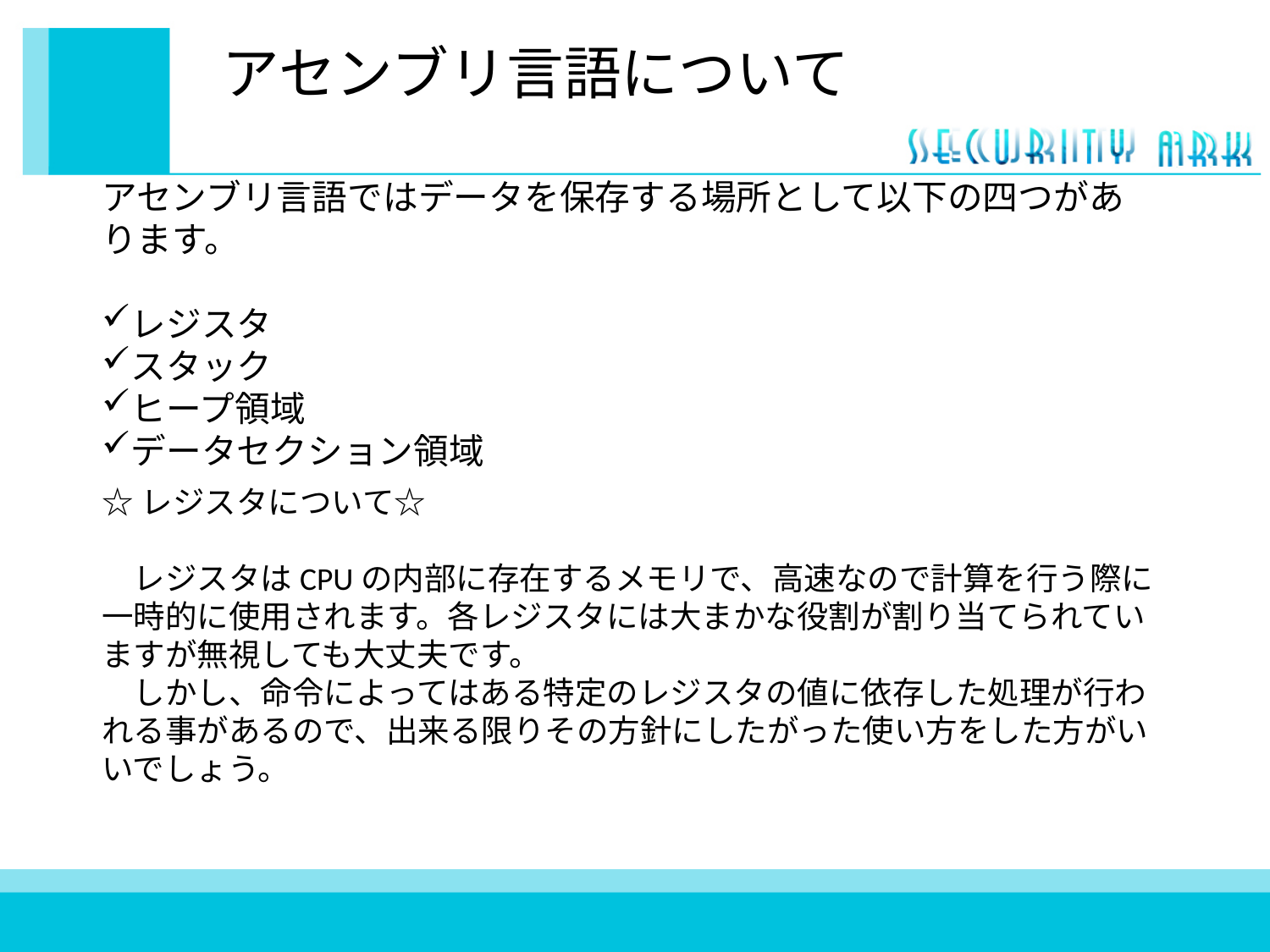

# アセンブリ言語について
アセンブリ言語ではデータを保存する場所として以下の四つがあります。

レジスタ
スタック
ヒープ領域
データセクション領域
☆レジスタについて☆

　レジスタはCPUの内部に存在するメモリで、高速なので計算を行う際に一時的に使用されます。各レジスタには大まかな役割が割り当てられていますが無視しても大丈夫です。
　しかし、命令によってはある特定のレジスタの値に依存した処理が行われる事があるので、出来る限りその方針にしたがった使い方をした方がいいでしょう。